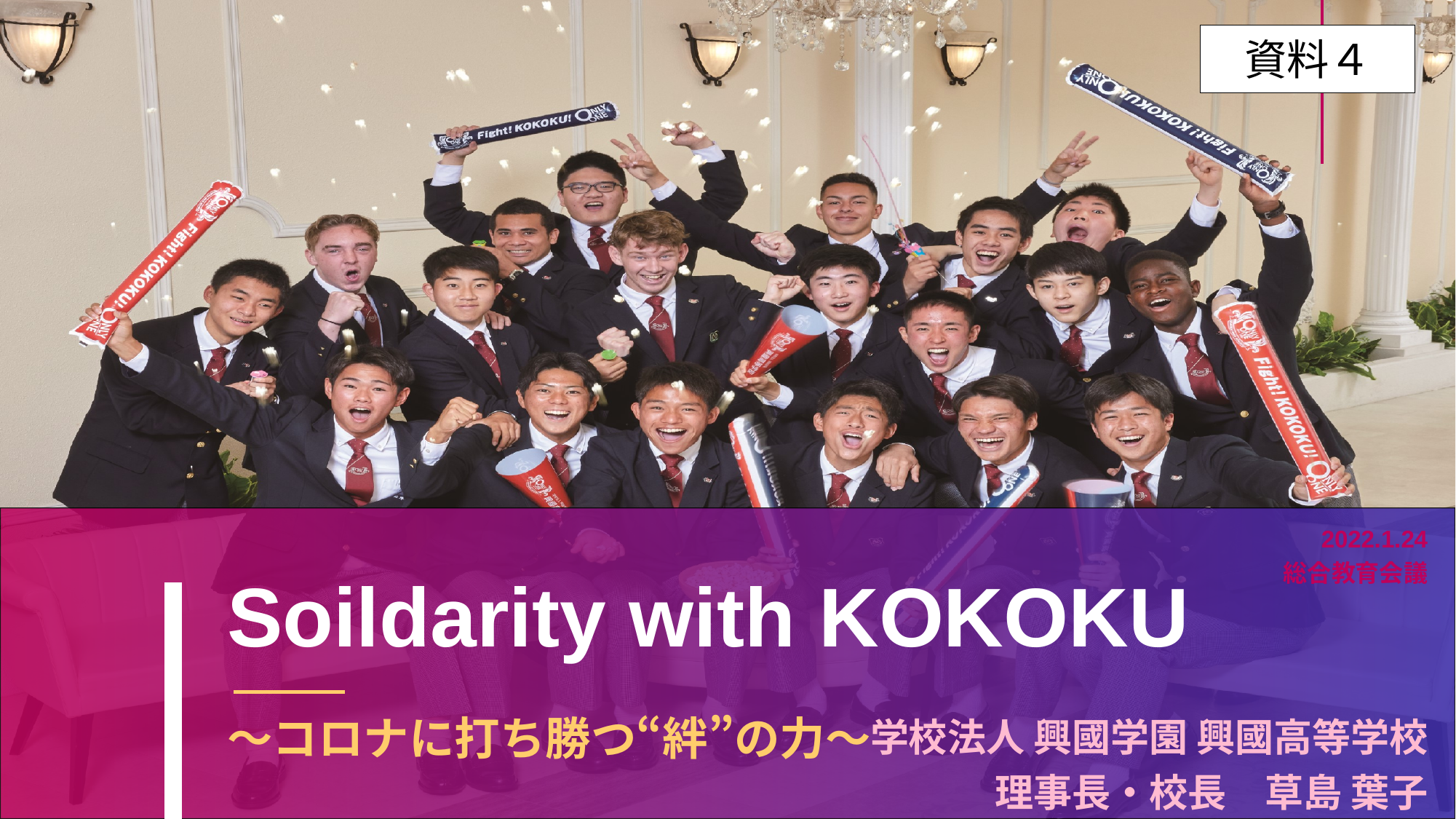

資料４
2022.1.24
総合教育会議
# Soildarity with KOKOKU
～コロナに打ち勝つ“絆”の力～
学校法人 興國学園 興國高等学校
理事長・校長　草島 葉子